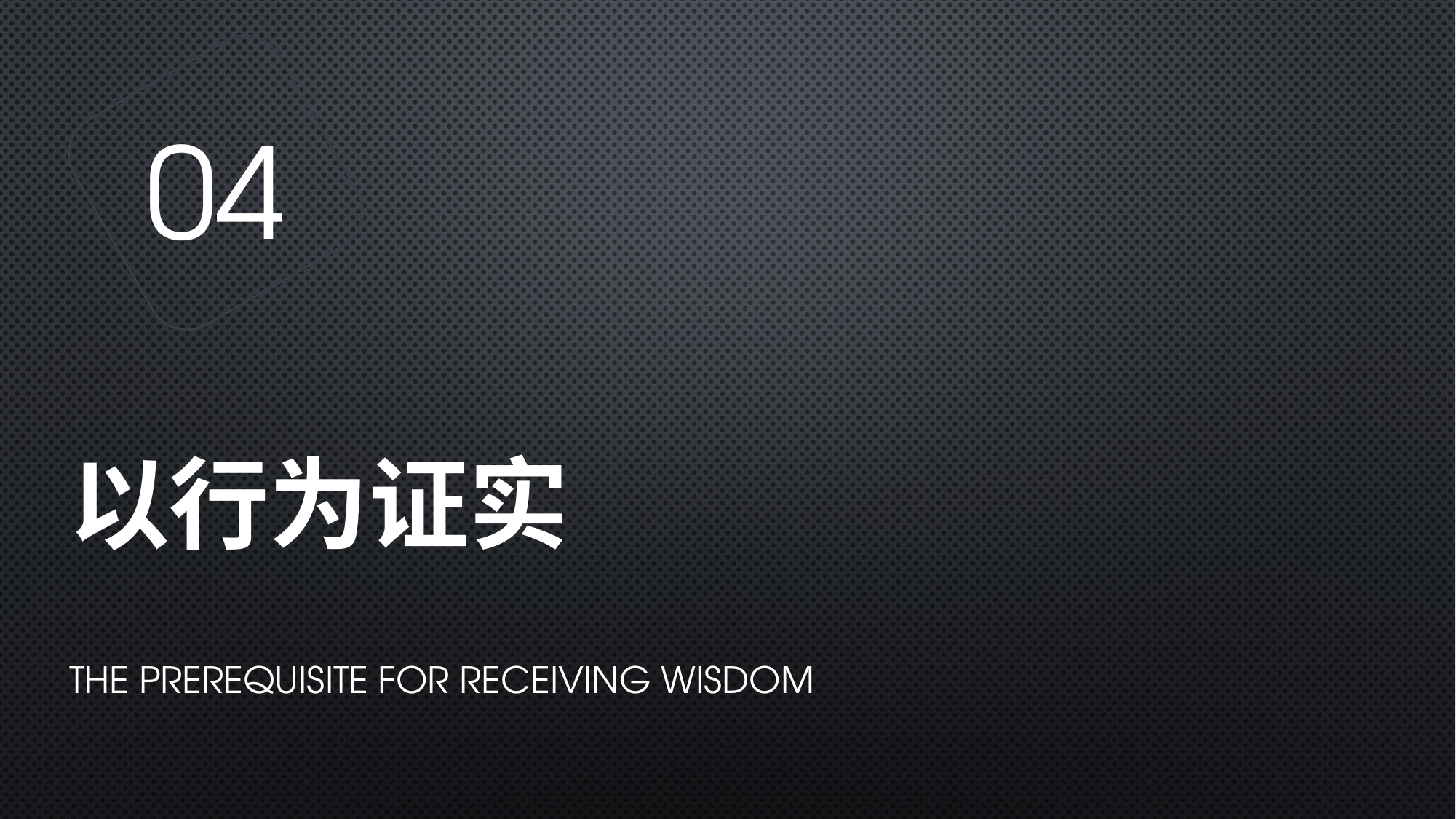

04
# 以行为证实
The Prerequisite for Receiving Wisdom